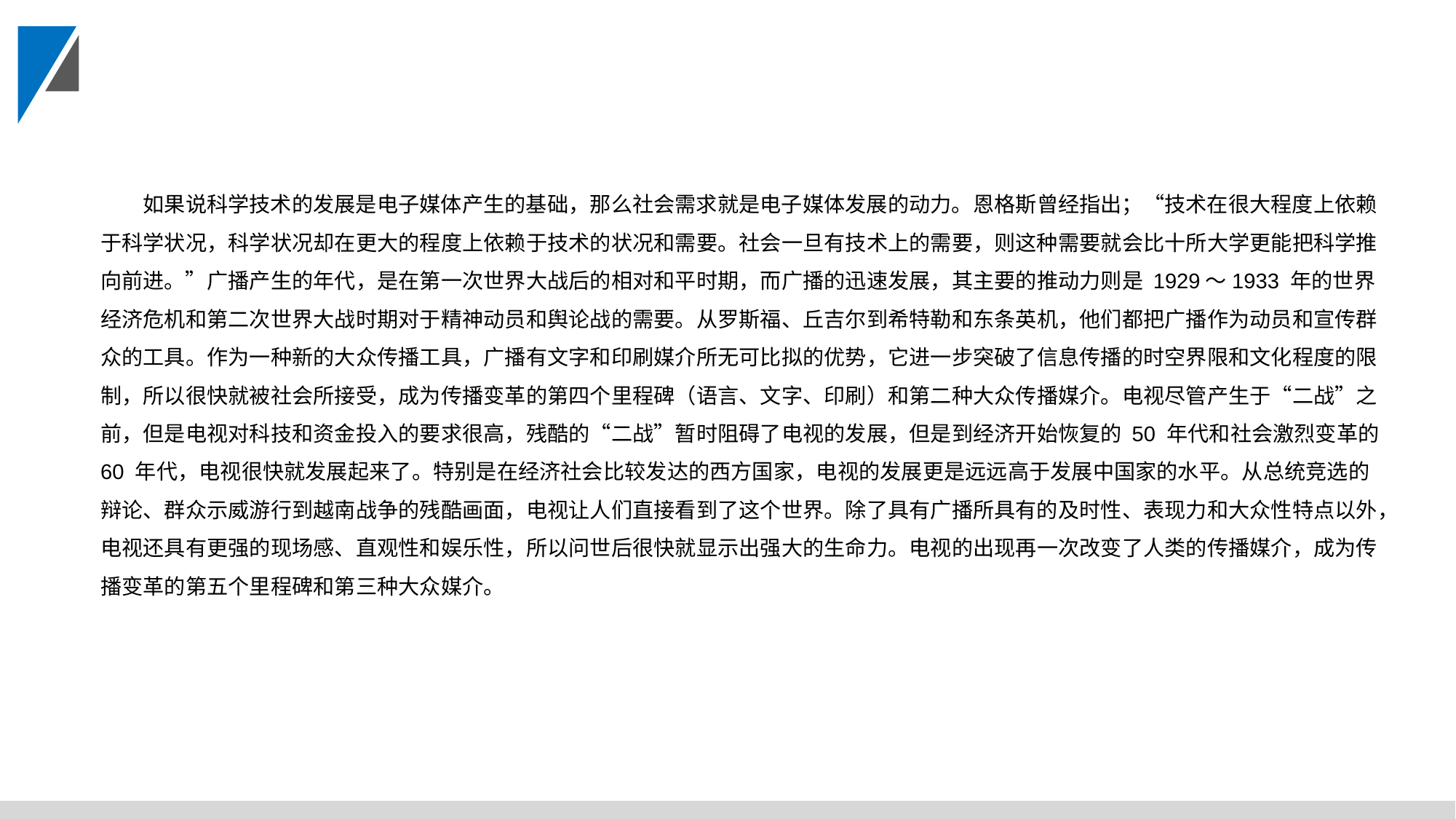

如果说科学技术的发展是电子媒体产生的基础，那么社会需求就是电子媒体发展的动力。恩格斯曾经指出；“技术在很大程度上依赖于科学状况，科学状况却在更大的程度上依赖于技术的状况和需要。社会一旦有技术上的需要，则这种需要就会比十所大学更能把科学推向前进。”广播产生的年代，是在第一次世界大战后的相对和平时期，而广播的迅速发展，其主要的推动力则是 1929～1933 年的世界经济危机和第二次世界大战时期对于精神动员和舆论战的需要。从罗斯福、丘吉尔到希特勒和东条英机，他们都把广播作为动员和宣传群众的工具。作为一种新的大众传播工具，广播有文字和印刷媒介所无可比拟的优势，它进一步突破了信息传播的时空界限和文化程度的限制，所以很快就被社会所接受，成为传播变革的第四个里程碑（语言、文字、印刷）和第二种大众传播媒介。电视尽管产生于“二战”之前，但是电视对科技和资金投入的要求很高，残酷的“二战”暂时阻碍了电视的发展，但是到经济开始恢复的 50 年代和社会激烈变革的 60 年代，电视很快就发展起来了。特别是在经济社会比较发达的西方国家，电视的发展更是远远高于发展中国家的水平。从总统竞选的辩论、群众示威游行到越南战争的残酷画面，电视让人们直接看到了这个世界。除了具有广播所具有的及时性、表现力和大众性特点以外，电视还具有更强的现场感、直观性和娱乐性，所以问世后很快就显示出强大的生命力。电视的出现再一次改变了人类的传播媒介，成为传播变革的第五个里程碑和第三种大众媒介。